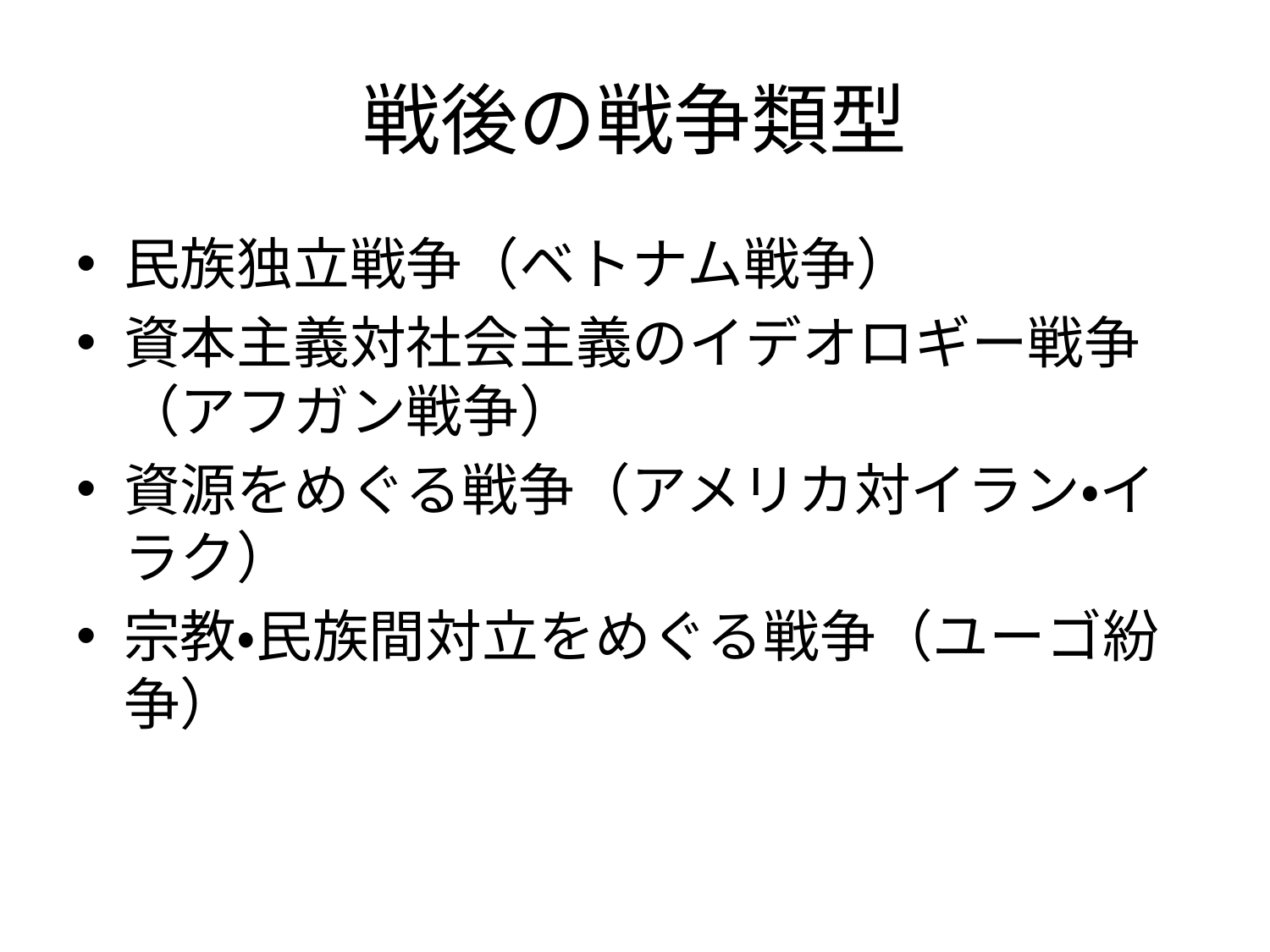

# 戦後の戦争類型
民族独立戦争（ベトナム戦争）
資本主義対社会主義のイデオロギー戦争（アフガン戦争）
資源をめぐる戦争（アメリカ対イラン・イラク）
宗教・民族間対立をめぐる戦争（ユーゴ紛争）